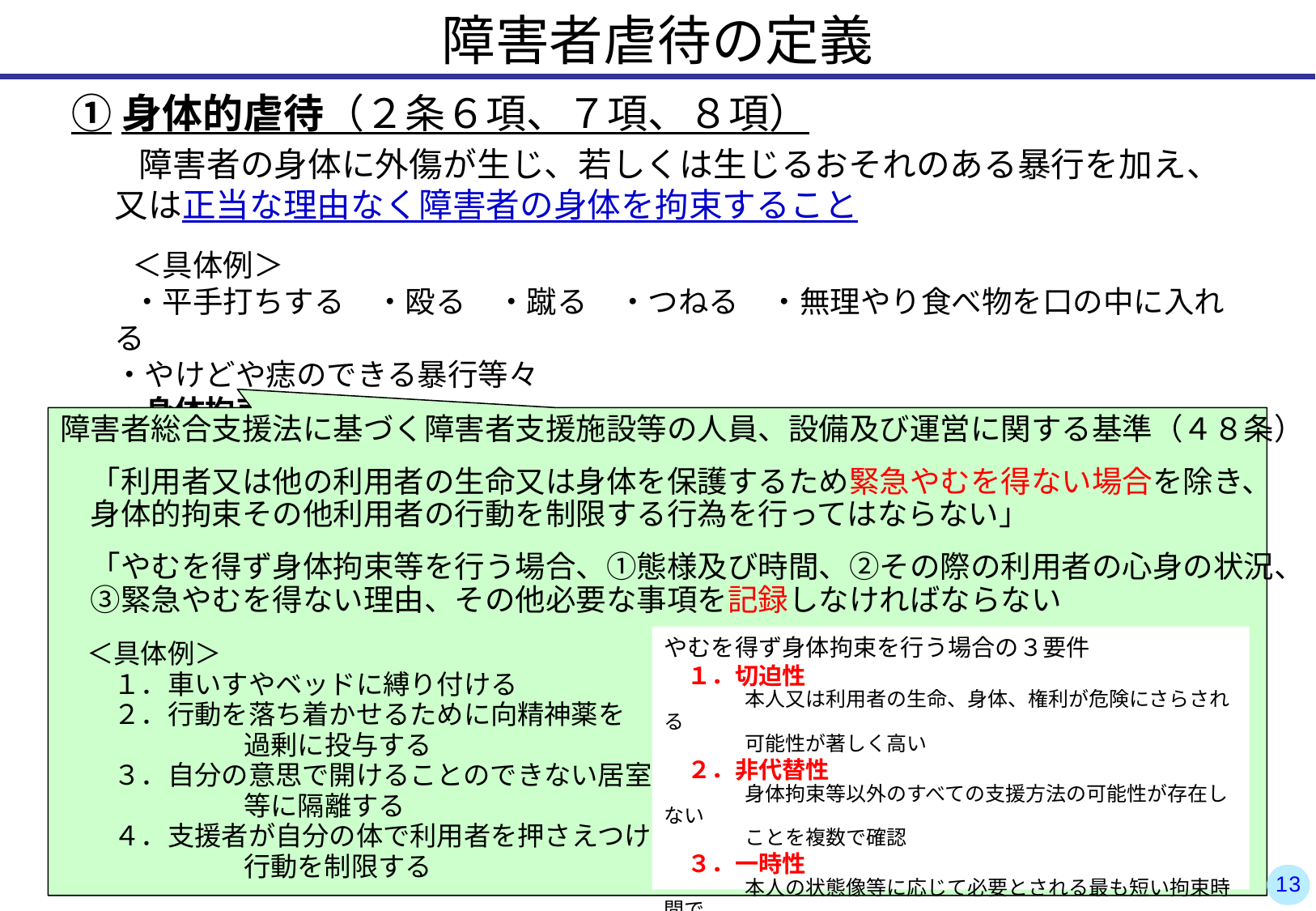

障害者虐待の定義
①身体的虐待（２条６項、７項、８項）
　　障害者の身体に外傷が生じ、若しくは生じるおそれのある暴行を加え、
又は正当な理由なく障害者の身体を拘束すること

　　＜具体例＞
　　・平手打ちする　・殴る　・蹴る　・つねる　・無理やり食べ物を口の中に入れる
・やけどや痣のできる暴行等々
・身体拘束
障害者総合支援法に基づく障害者支援施設等の人員、設備及び運営に関する基準（４８条）

　「利用者又は他の利用者の生命又は身体を保護するため緊急やむを得ない場合を除き、
　身体的拘束その他利用者の行動を制限する行為を行ってはならない」

　「やむを得ず身体拘束等を行う場合、①態様及び時間、②その際の利用者の心身の状況、
　③緊急やむを得ない理由、その他必要な事項を記録しなければならない

　＜具体例＞
　　１．車いすやベッドに縛り付ける
　　２．行動を落ち着かせるために向精神薬を
　　　　過剰に投与する
　　３．自分の意思で開けることのできない居室
　　　　等に隔離する
　　４．支援者が自分の体で利用者を押さえつけて
　　　　行動を制限する

やむを得ず身体拘束を行う場合の３要件
　１．切迫性
　　　　本人又は利用者の生命、身体、権利が危険にさらされる
　　　　可能性が著しく高い
　２．非代替性
　　　　身体拘束等以外のすべての支援方法の可能性が存在しない
　　　　ことを複数で確認
　３．一時性
　　　　本人の状態像等に応じて必要とされる最も短い拘束時間で
　　　　あること
13